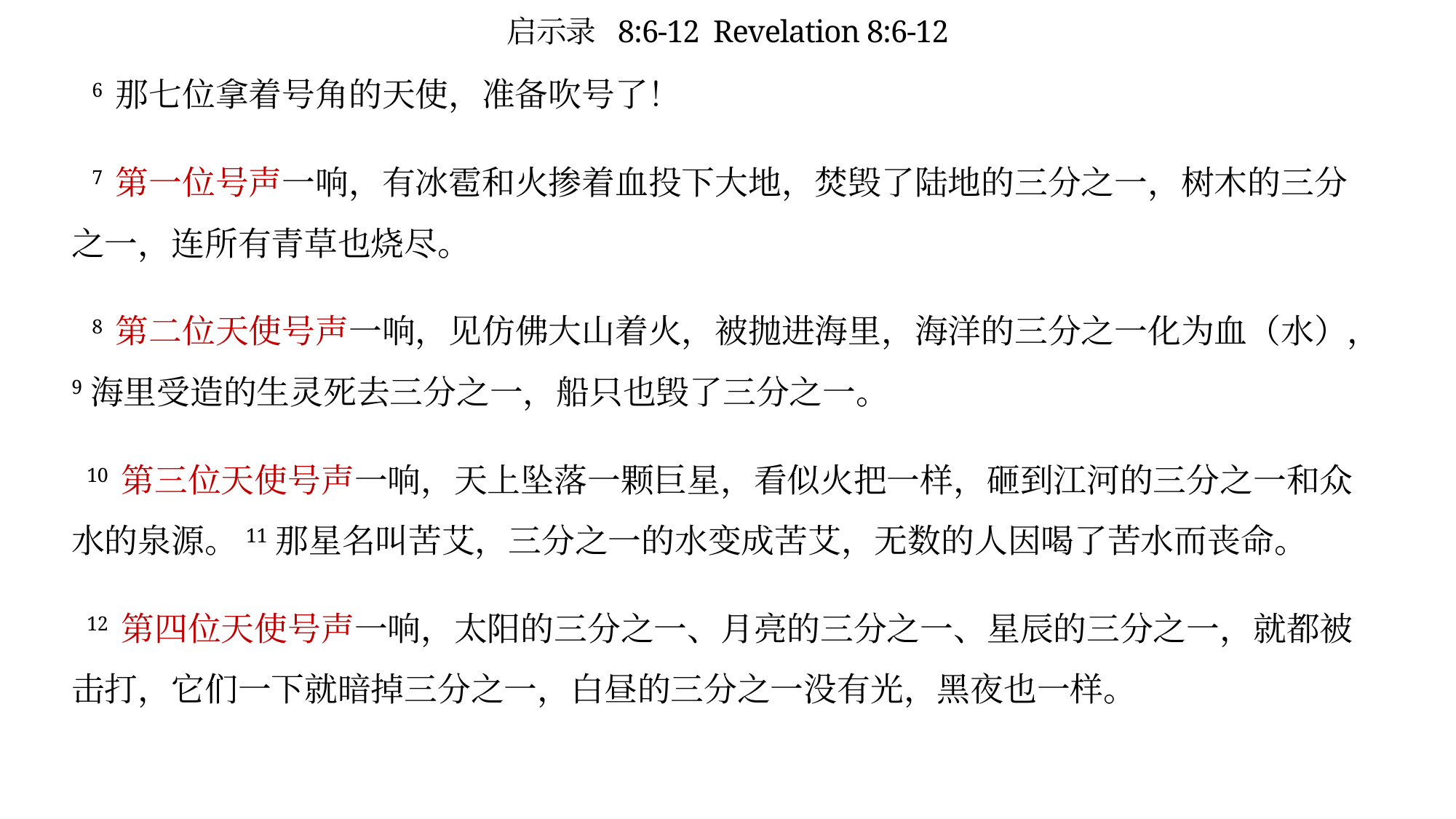

# 启示录  8:6-12  Revelation 8:6-12
    6 那七位拿着号角的天使，准备吹号了！
    7 第一位号声一响，有冰雹和火掺着血投下大地，焚毁了陆地的三分之一，树木的三分之一，连所有青草也烧尽。
    8 第二位天使号声一响，见仿佛大山着火，被抛进海里，海洋的三分之一化为血（水），9海里受造的生灵死去三分之一，船只也毁了三分之一。
   10 第三位天使号声一响，天上坠落一颗巨星，看似火把一样，砸到江河的三分之一和众水的泉源。11那星名叫苦艾，三分之一的水变成苦艾，无数的人因喝了苦水而丧命。
   12 第四位天使号声一响，太阳的三分之一、月亮的三分之一、星辰的三分之一，就都被击打，它们一下就暗掉三分之一，白昼的三分之一没有光，黑夜也一样。